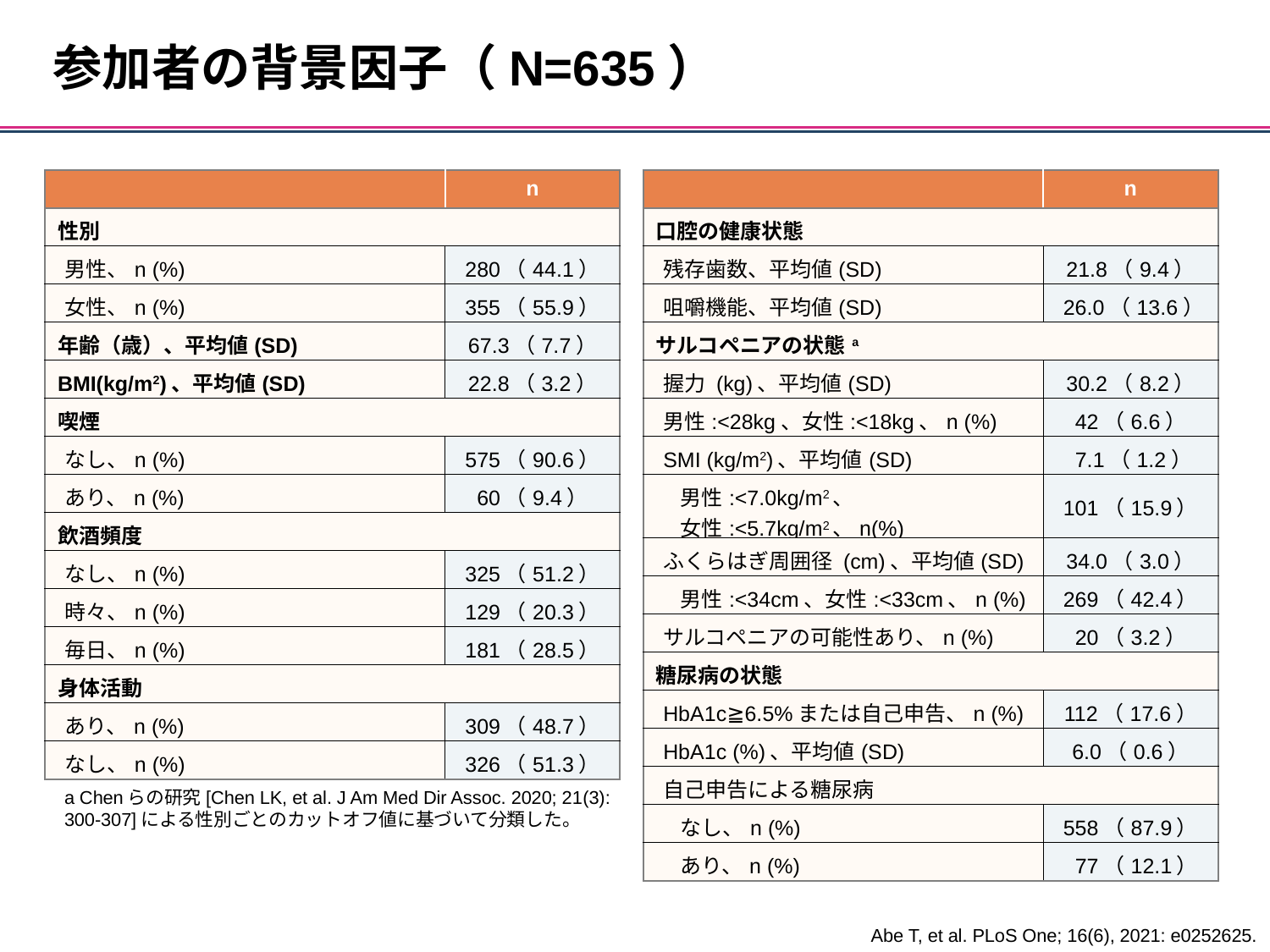

参加者の背景因子（N=635）
|  | n |
| --- | --- |
| 性別 |  |
| 男性、n (%) | 280（44.1） |
| 女性、n (%) | 355（55.9） |
| 年齢（歳）、平均値(SD) | 67.3（7.7） |
| BMI(kg/m2)、平均値(SD) | 22.8（3.2） |
| 喫煙 |  |
| なし、n (%) | 575（90.6） |
| あり、n (%) | 60（9.4） |
| 飲酒頻度 |  |
| なし、n (%) | 325（51.2） |
| 時々、n (%) | 129（20.3） |
| 毎日、n (%) | 181（28.5） |
| 身体活動 |  |
| あり、n (%) | 309（48.7） |
| なし、n (%) | 326（51.3） |
|  | n |
| --- | --- |
| 口腔の健康状態 |  |
| 残存歯数、平均値(SD) | 21.8（9.4） |
| 咀嚼機能、平均値(SD) | 26.0（13.6） |
| サルコペニアの状態a |  |
| 握力 (kg)、平均値(SD) | 30.2（8.2） |
| 男性:<28kg、女性:<18kg、n (%) | 42（6.6） |
| SMI (kg/m2)、平均値(SD) | 7.1（1.2） |
| 男性:<7.0kg/m2、 女性:<5.7kg/m2、n(%) | 101（15.9） |
| ふくらはぎ周囲径 (cm)、平均値(SD) | 34.0（3.0） |
| 男性:<34cm、女性:<33cm、n (%) | 269（42.4） |
| サルコペニアの可能性あり、n (%) | 20（3.2） |
| 糖尿病の状態 |  |
| HbA1c≧6.5%または自己申告、n (%) | 112（17.6） |
| HbA1c (%)、平均値(SD) | 6.0（0.6） |
| 自己申告による糖尿病 |  |
| なし、n (%) | 558（87.9） |
| あり、n (%) | 77（12.1） |
a Chenらの研究[Chen LK, et al. J Am Med Dir Assoc. 2020; 21(3): 300-307]による性別ごとのカットオフ値に基づいて分類した。
Abe T, et al. PLoS One; 16(6), 2021: e0252625.